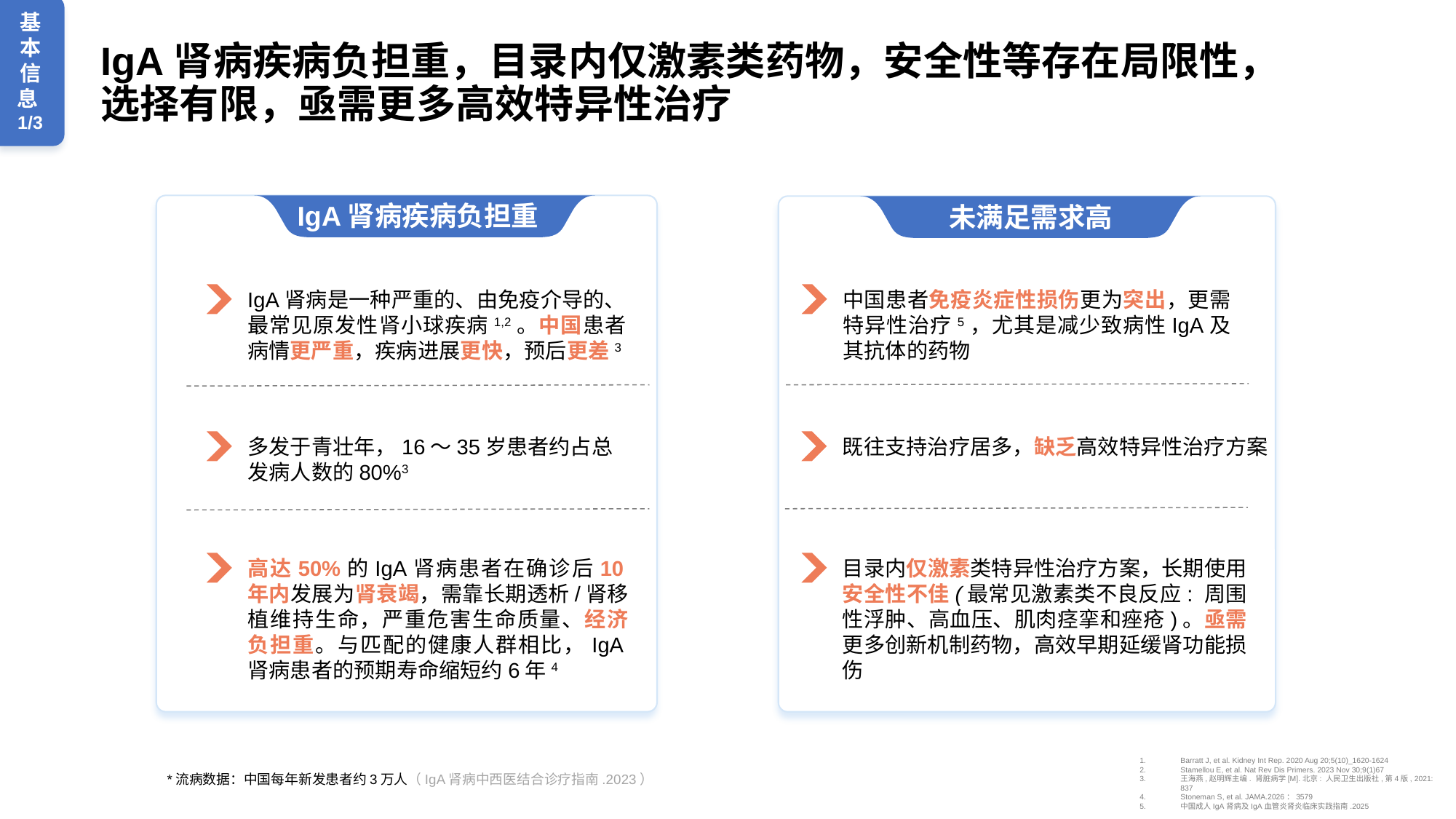

# IgA肾病疾病负担重，目录内仅激素类药物，安全性等存在局限性，选择有限，亟需更多高效特异性治疗
基本信
息1/3
IgA肾病疾病负担重

经国家药监部门批准上市的新通用名药品

未满足需求高

经国家药监部门批准上市的新通用名药品

未满足需求高

IgA肾病是一种严重的、由免疫介导的、最常见原发性肾小球疾病1,2。中国患者病情更严重，疾病进展更快，预后更差3

中国患者免疫炎症性损伤更为突出，更需特异性治疗5，尤其是减少致病性IgA及其抗体的药物

多发于青壮年，16～35岁患者约占总发病人数的80%3

既往支持治疗居多，缺乏高效特异性治疗方案

高达50%的IgA肾病患者在确诊后10年内发展为肾衰竭，需靠长期透析/肾移植维持生命，严重危害生命质量、经济负担重。与匹配的健康人群相比，IgA肾病患者的预期寿命缩短约6年4

目录内仅激素类特异性治疗方案，长期使用安全性不佳(最常见激素类不良反应: 周围性浮肿、高血压、肌肉痉挛和痤疮)。亟需更多创新机制药物，高效早期延缓肾功能损伤
Barratt J, et al. Kidney Int Rep. 2020 Aug 20;5(10)_1620-1624
Stamellou E, et al. Nat Rev Dis Primers. 2023 Nov 30;9(1)67
王海燕,赵明辉主编. 肾脏病学[M].北京: 人民卫生出版社,第4版, 2021: 837
Stoneman S, et al. JAMA.2026：3579
中国成人IgA肾病及IgA血管炎肾炎临床实践指南.2025
*流病数据：中国每年新发患者约3万人（IgA肾病中西医结合诊疗指南.2023）